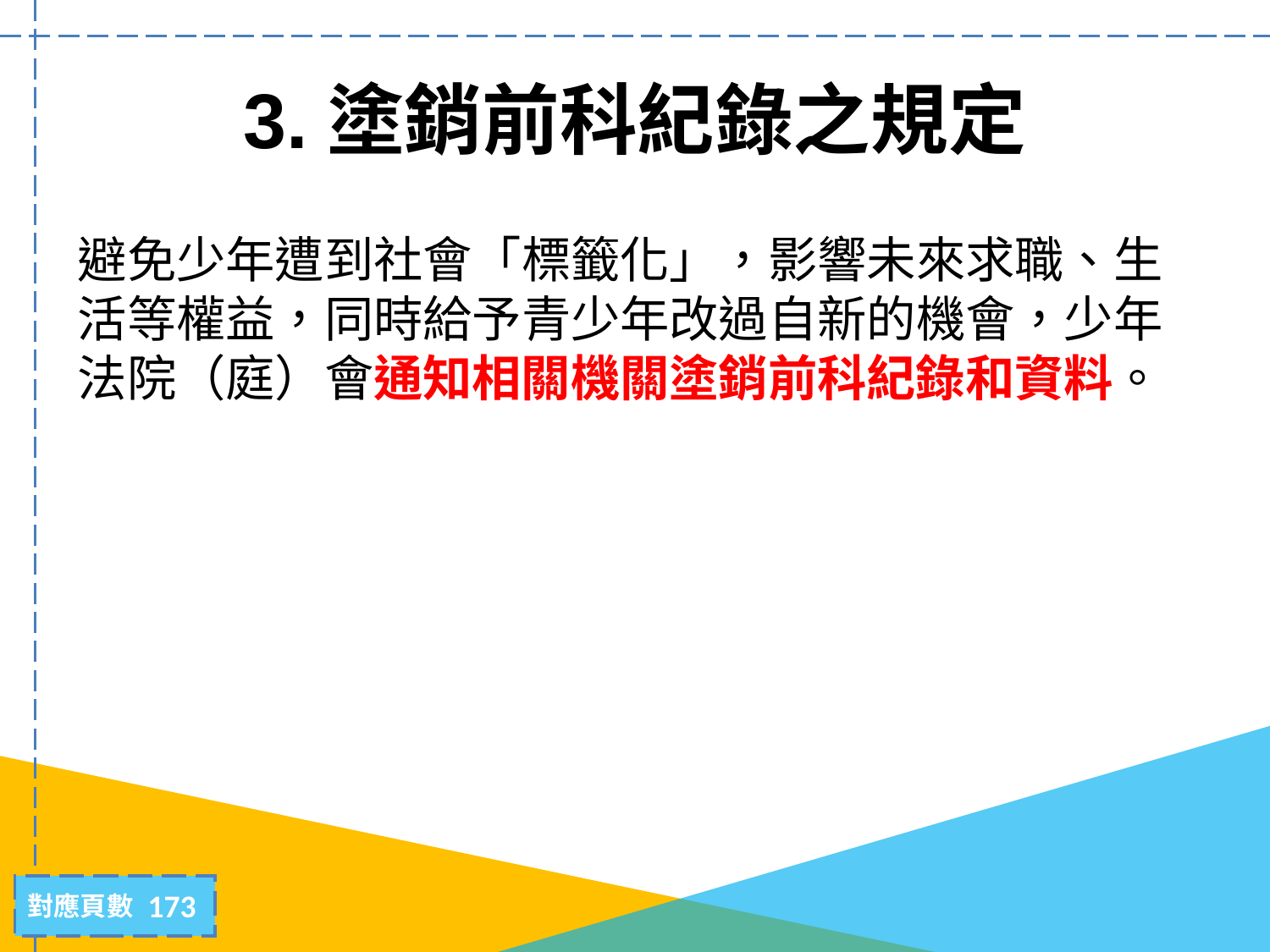

# 3.塗銷前科紀錄之規定
避免少年遭到社會「標籤化」，影響未來求職、生活等權益，同時給予青少年改過自新的機會，少年法院（庭）會通知相關機關塗銷前科紀錄和資料。
173